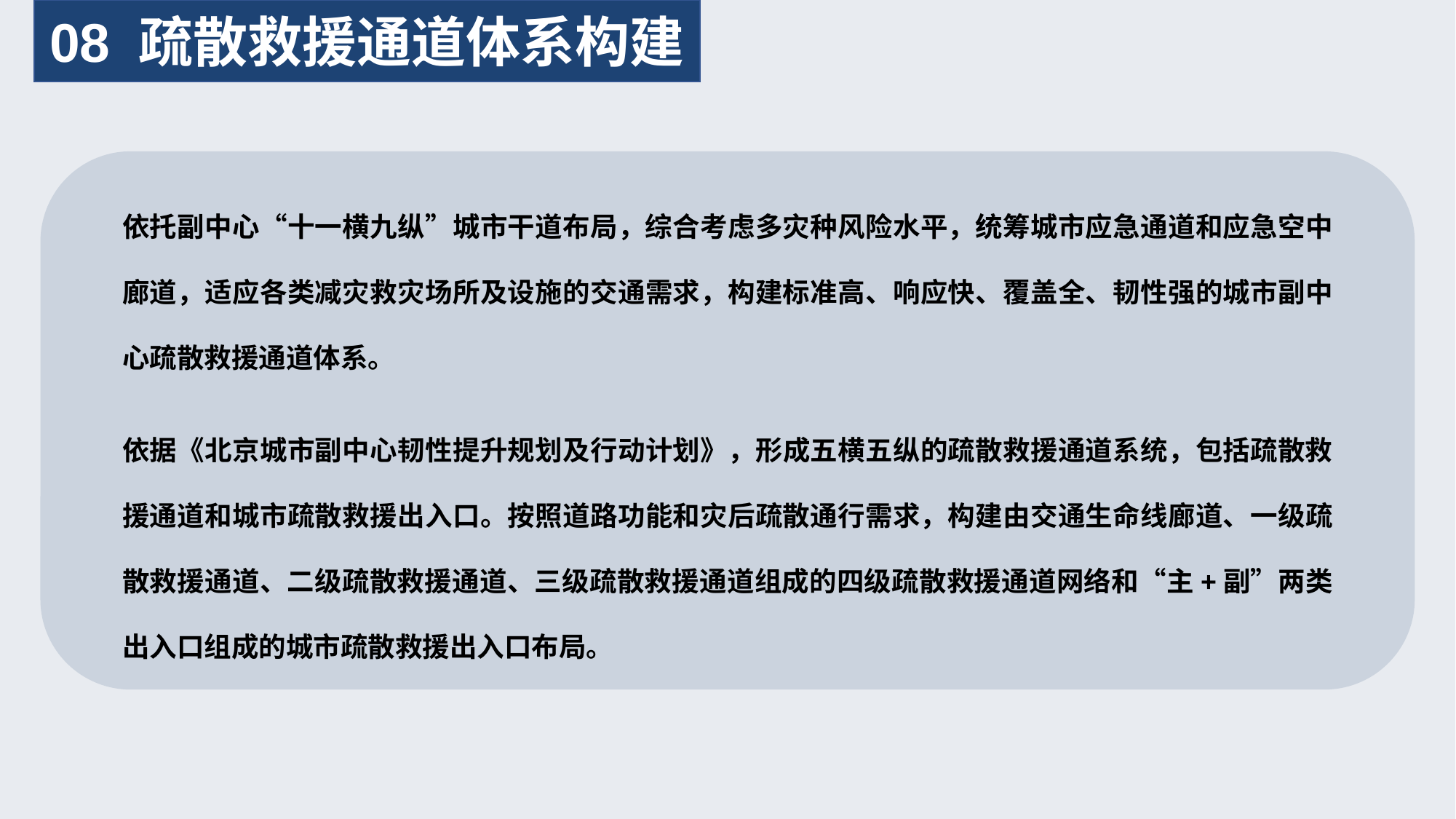

08 疏散救援通道体系构建

依托副中心“十一横九纵”城市干道布局，综合考虑多灾种风险水平，统筹城市应急通道和应急空中廊道，适应各类减灾救灾场所及设施的交通需求，构建标准高、响应快、覆盖全、韧性强的城市副中心疏散救援通道体系。
依据《北京城市副中心韧性提升规划及行动计划》，形成五横五纵的疏散救援通道系统，包括疏散救援通道和城市疏散救援出入口。按照道路功能和灾后疏散通行需求，构建由交通生命线廊道、一级疏散救援通道、二级疏散救援通道、三级疏散救援通道组成的四级疏散救援通道网络和“主+副”两类出入口组成的城市疏散救援出入口布局。